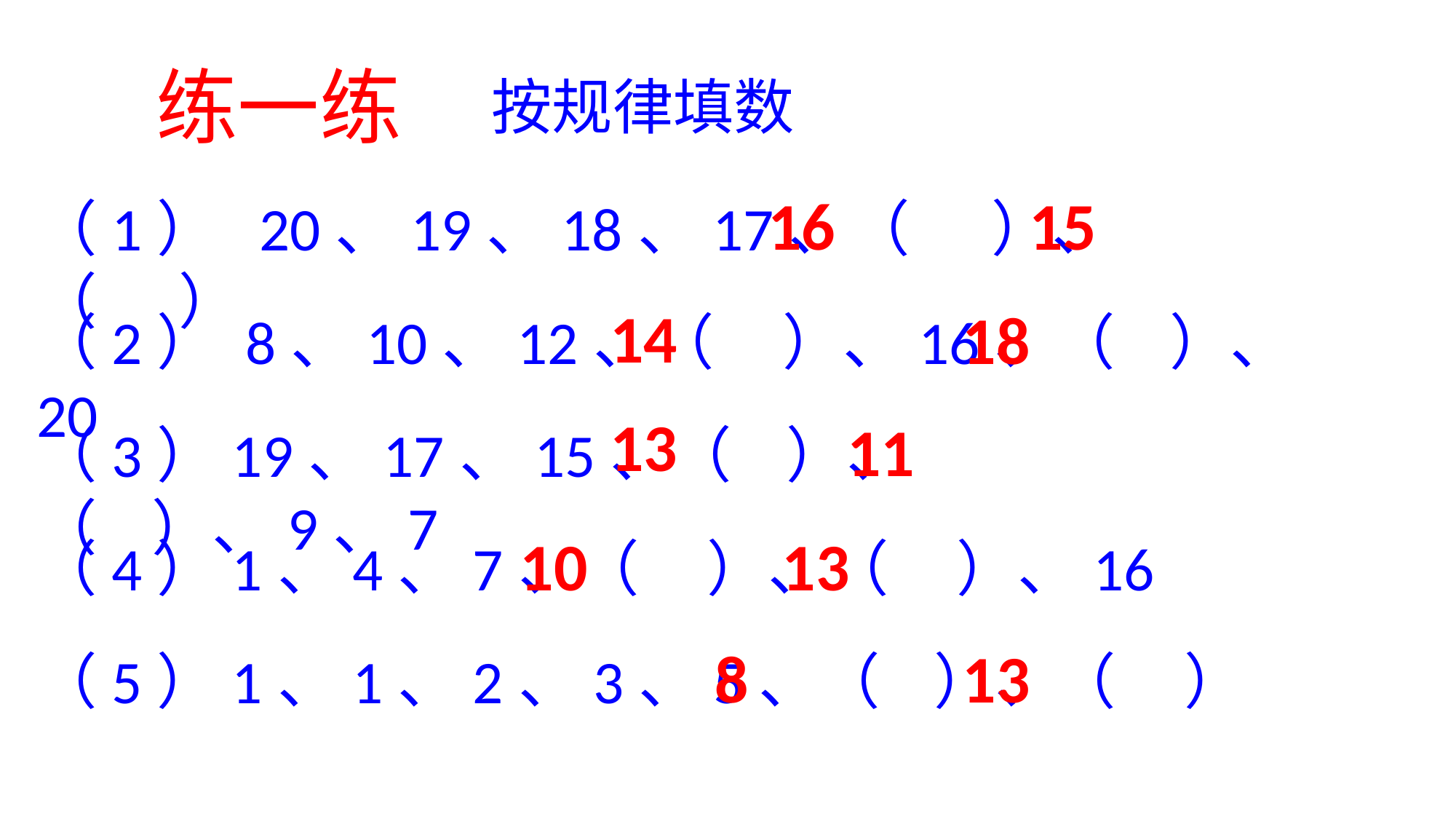

练一练
按规律填数
15
16
（1）  20、19、18、17、（      ）、（      ）
14
18
（2） 8、10、12、（     ）、16、（    ）、20
13
11
（3）19、17、15、（    ）、（    ）、9、7
10
13
（4）1、4、7、（     ）、（     ）、16
8
13
（5）1、1、2、3、5、（    ）、（     ）